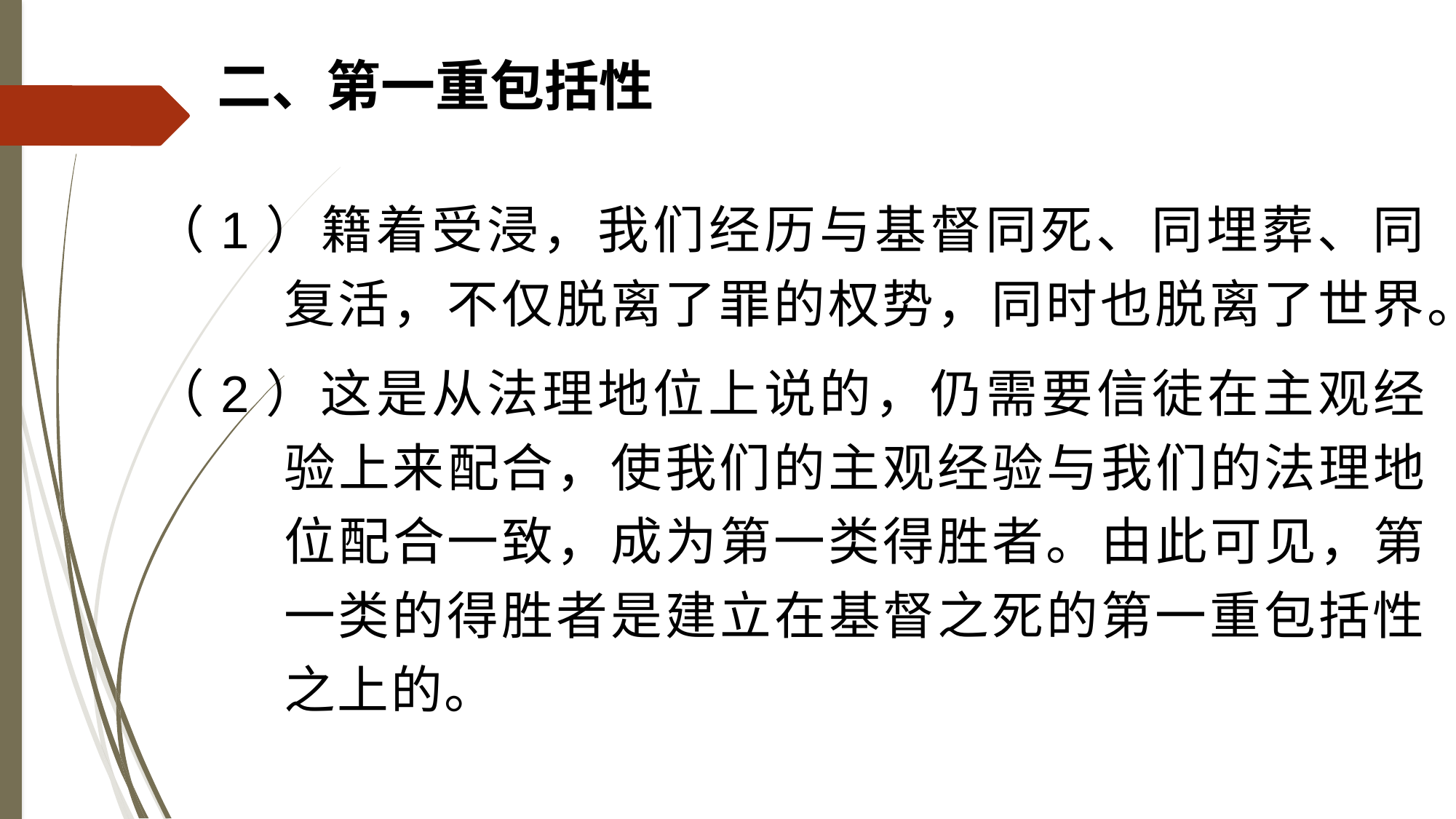

# 二、第一重包括性
（1）籍着受浸，我们经历与基督同死、同埋葬、同复活，不仅脱离了罪的权势，同时也脱离了世界。
（2）这是从法理地位上说的，仍需要信徒在主观经验上来配合，使我们的主观经验与我们的法理地位配合一致，成为第一类得胜者。由此可见，第一类的得胜者是建立在基督之死的第一重包括性之上的。